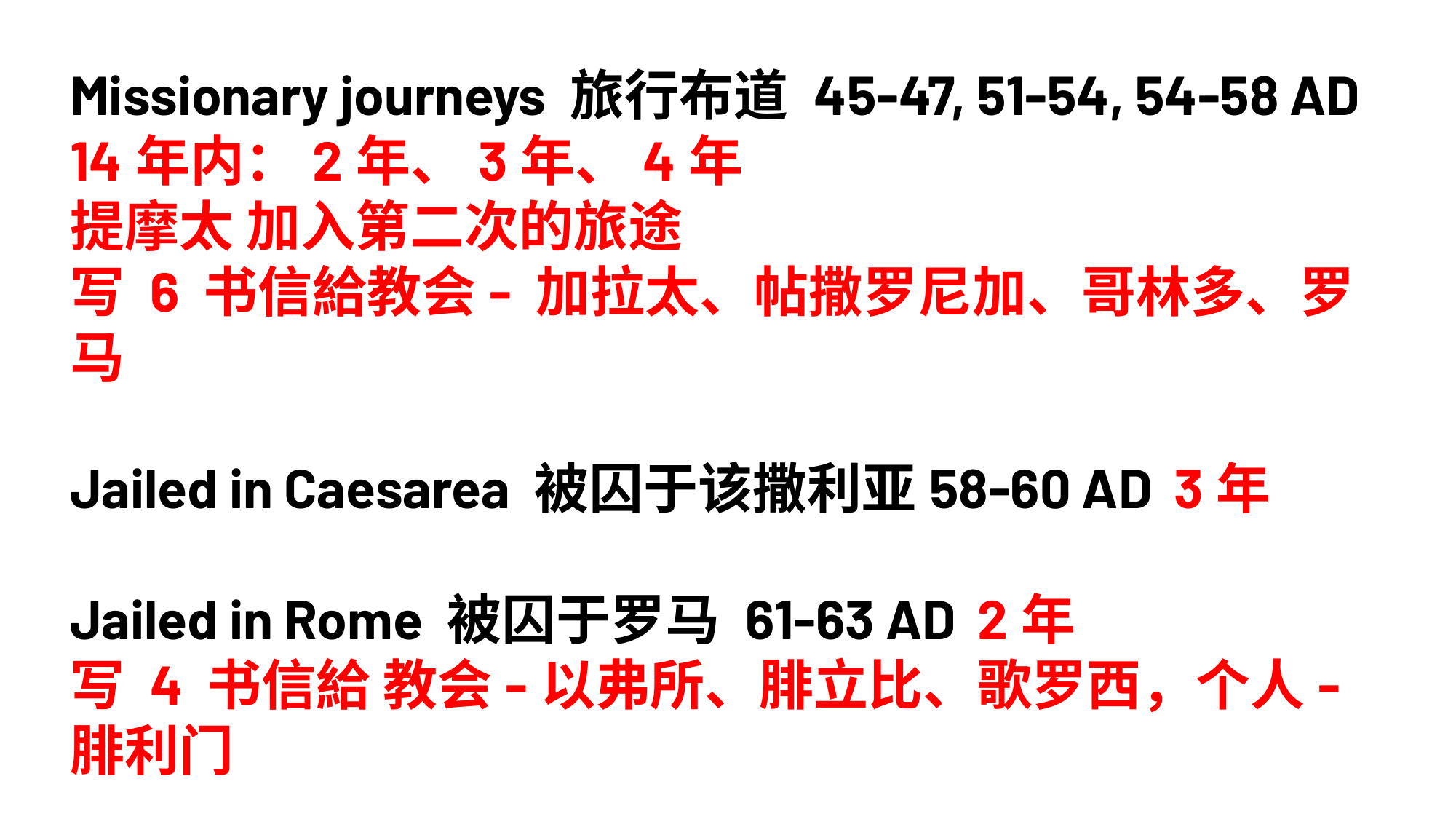

Missionary journeys 旅行布道 45-47, 51-54, 54-58 AD
14年内：2年、3年、4年
提摩太 加入第二次的旅途
写 6 书信給教会- 加拉太、帖撒罗尼加、哥林多、罗马

Jailed in Caesarea 被囚于该撒利亚58-60 AD  3年

Jailed in Rome 被囚于罗马 61-63 AD  2年
写 4 书信給 教会-以弗所、腓立比、歌罗西，个人-腓利门